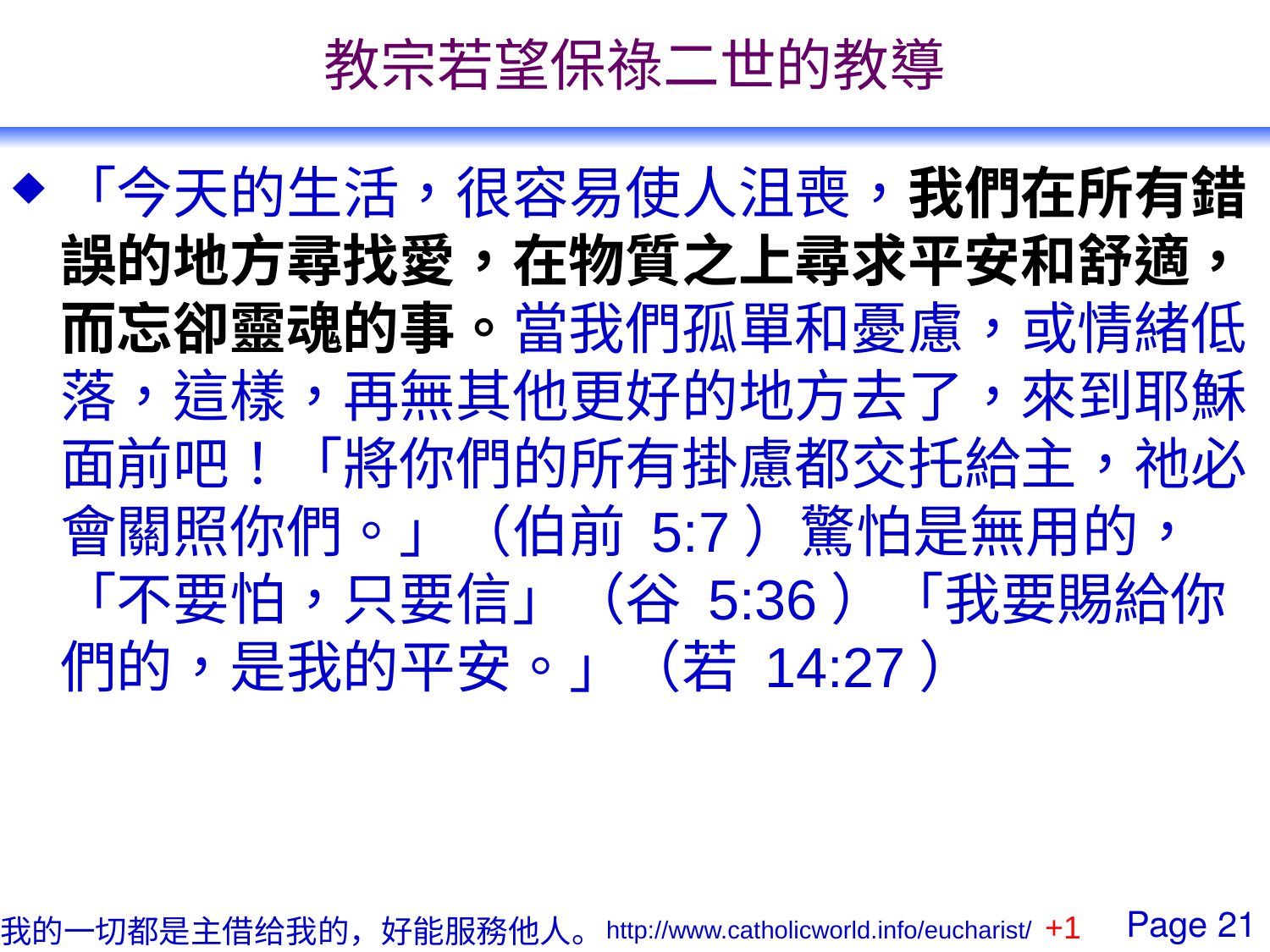

# 教宗若望保祿二世的教導
「今天的生活，很容易使人沮喪，我們在所有錯誤的地方尋找愛，在物質之上尋求平安和舒適，而忘卻靈魂的事。當我們孤單和憂慮，或情緒低落，這樣，再無其他更好的地方去了，來到耶穌面前吧！「將你們的所有掛慮都交托給主，祂必會關照你們。」（伯前 5:7）驚怕是無用的，「不要怕，只要信」（谷 5:36）「我要賜給你們的，是我的平安。」（若 14:27）
+1